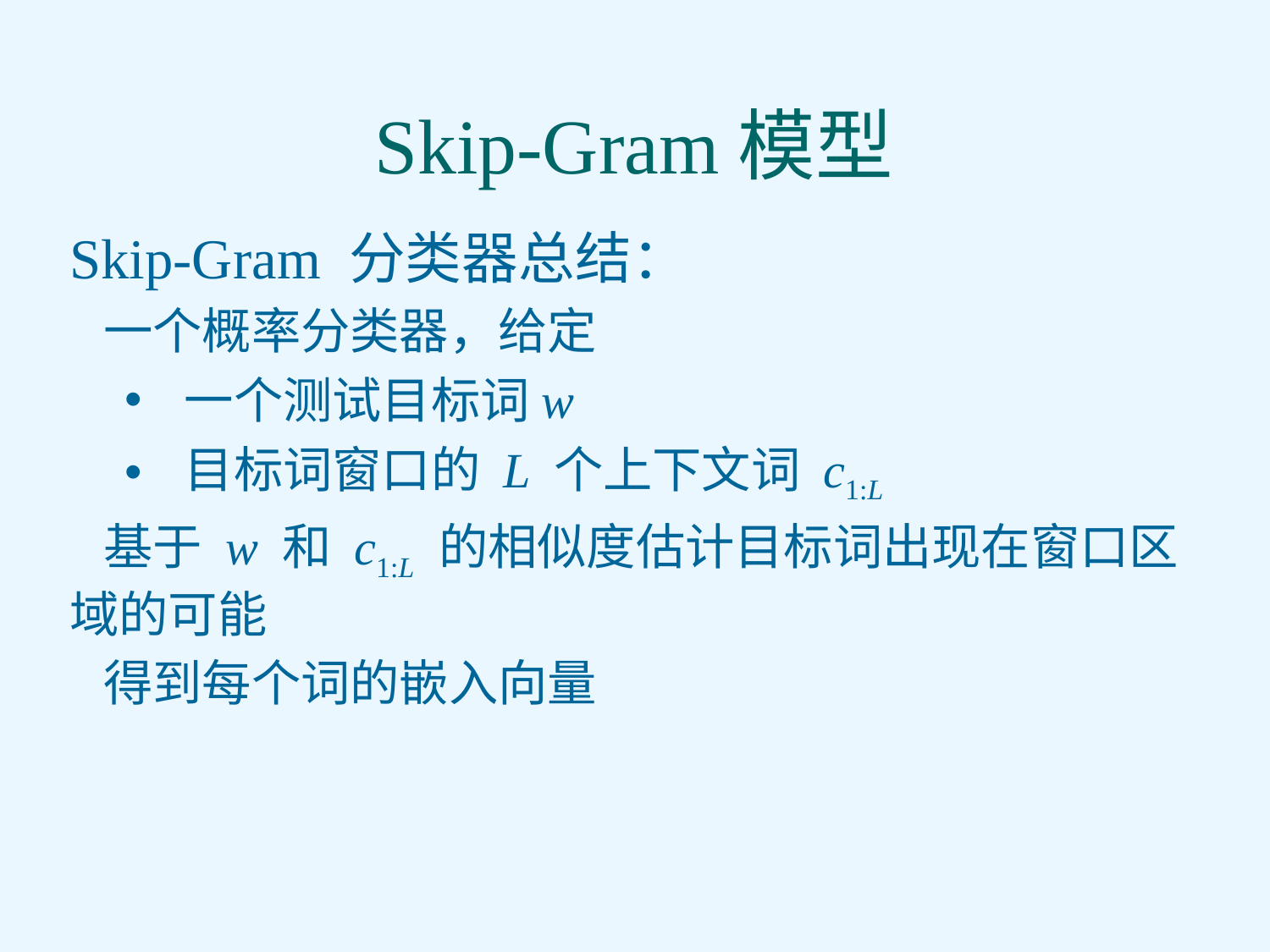

# Skip-Gram模型
Skip-Gram 分类器总结：
  一个概率分类器，给定
一个测试目标词w
目标词窗口的 L 个上下文词 c1:L
  基于 w 和 c1:L 的相似度估计目标词出现在窗口区域的可能
  得到每个词的嵌入向量